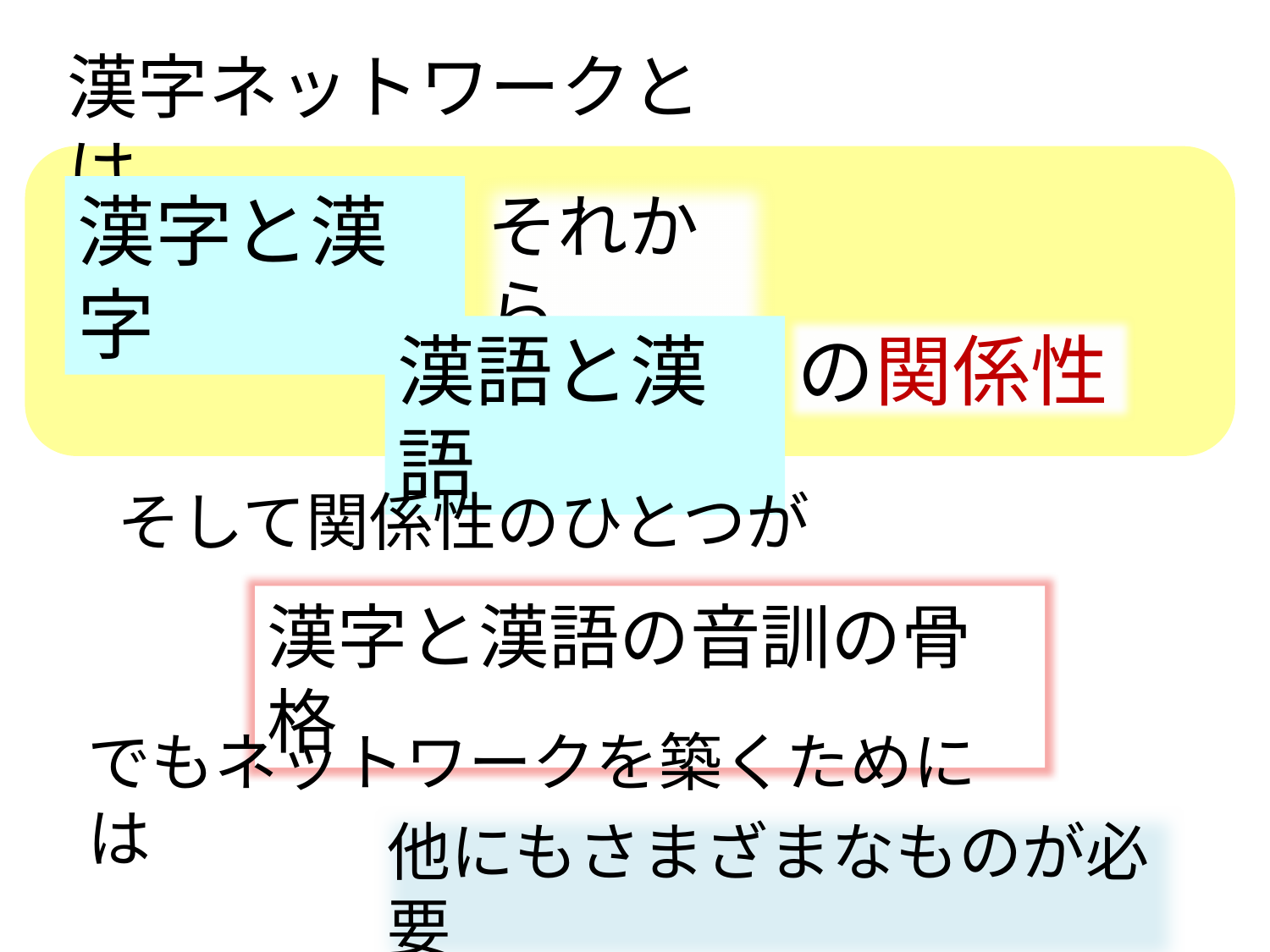

漢字ネットワークとは

漢字と漢字
それから
漢語と漢語
の関係性
そして関係性のひとつが
漢字と漢語の音訓の骨格
でもネットワークを築くためには
他にもさまざまなものが必要